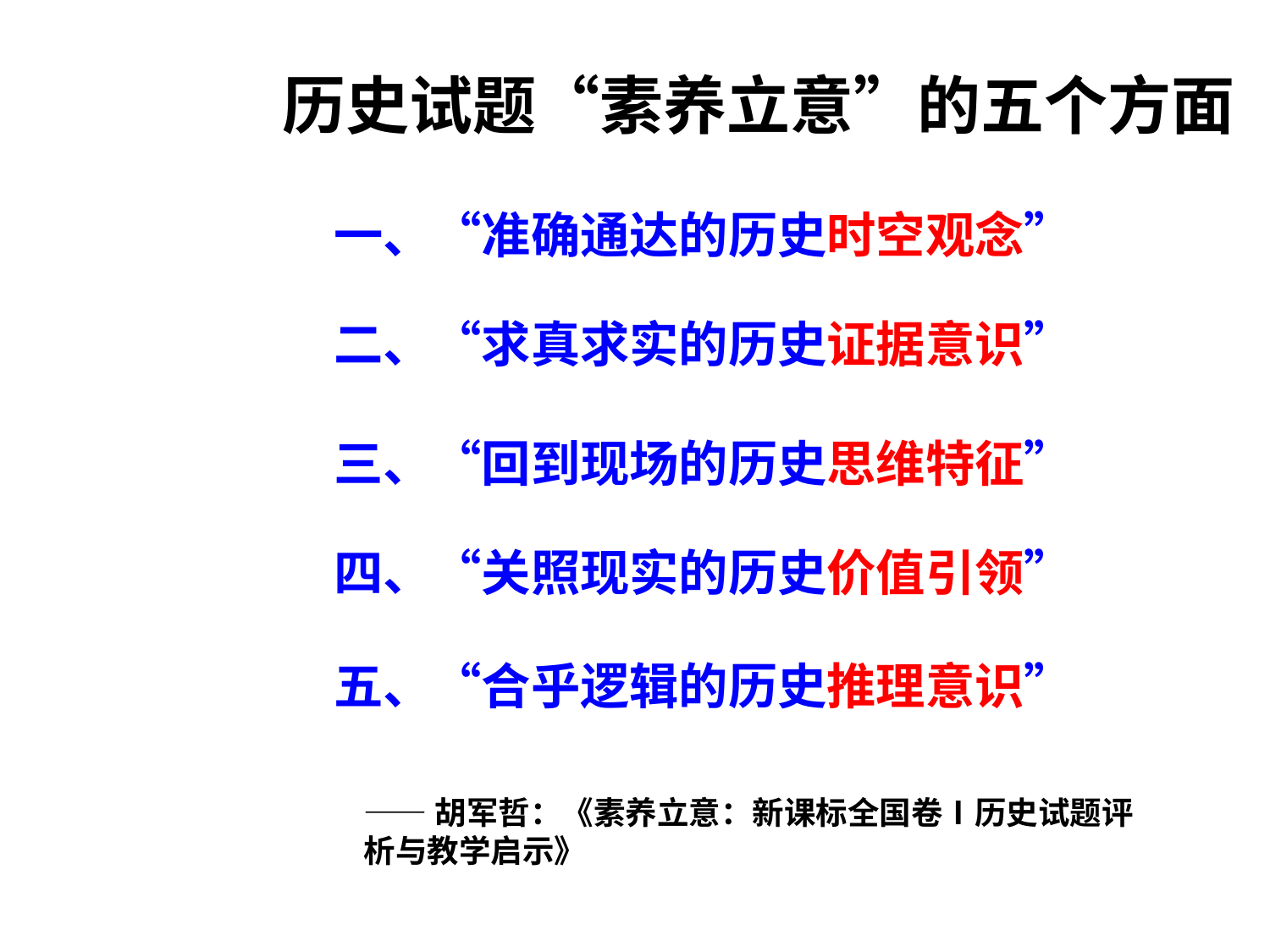

历史试题“素养立意”的五个方面
一、“准确通达的历史时空观念”
二、“求真求实的历史证据意识”
三、“回到现场的历史思维特征”
四、“关照现实的历史价值引领”
五、“合乎逻辑的历史推理意识”
——胡军哲：《素养立意：新课标全国卷Ⅰ历史试题评析与教学启示》